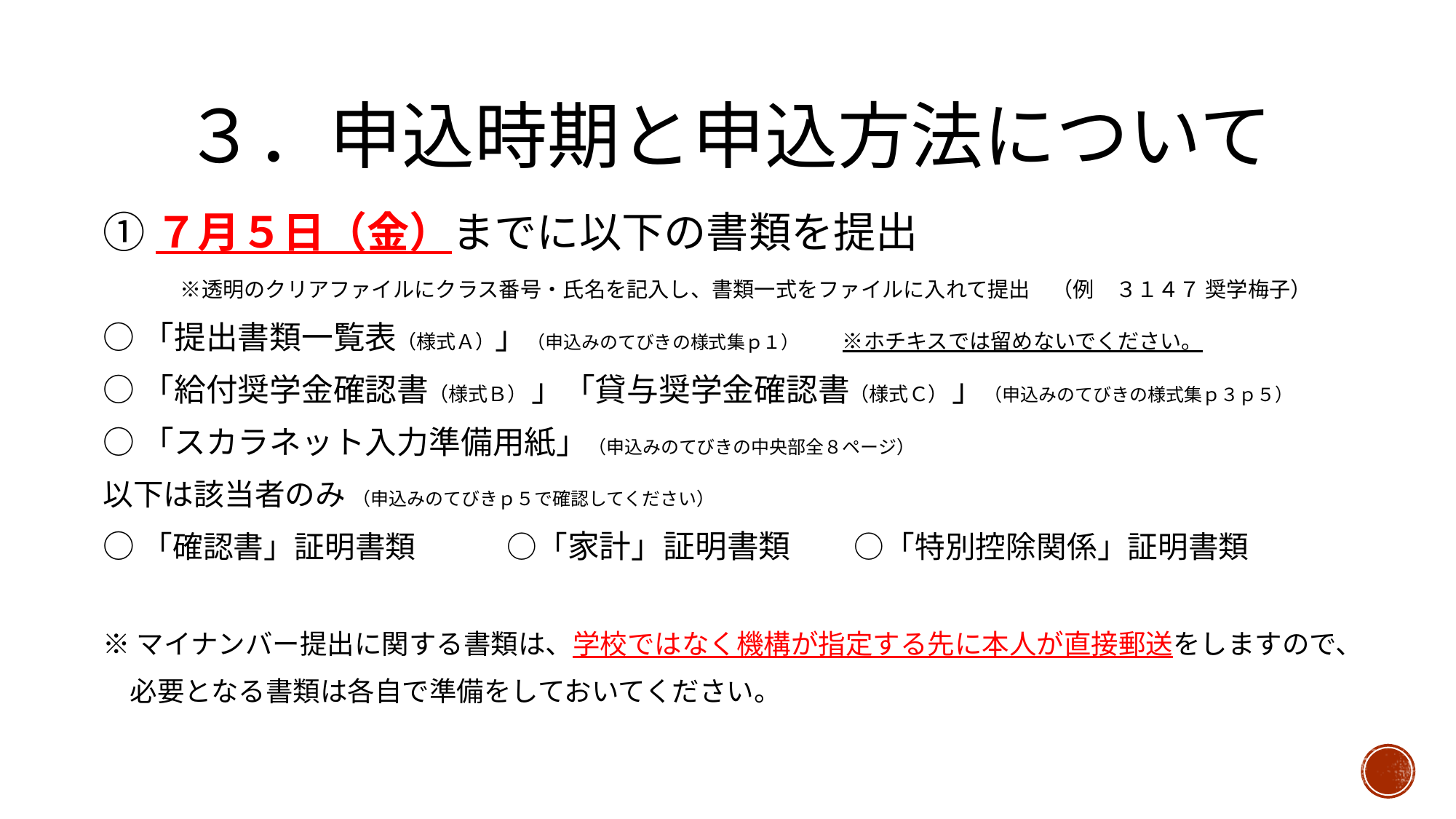

# ３．申込時期と申込方法について
①７月５日（金）までに以下の書類を提出
　　　※透明のクリアファイルにクラス番号・氏名を記入し、書類一式をファイルに入れて提出　（例　３１４７ 奨学梅子）
○「提出書類一覧表（様式Ａ）」（申込みのてびきの様式集ｐ１）　　※ホチキスでは留めないでください。
○「給付奨学金確認書（様式Ｂ） 」「貸与奨学金確認書（様式Ｃ） 」（申込みのてびきの様式集ｐ３ｐ５）
○「スカラネット入力準備用紙」（申込みのてびきの中央部全８ページ）
以下は該当者のみ （申込みのてびきｐ５で確認してください）
○「確認書」証明書類　　　○「家計」証明書類　　○「特別控除関係」証明書類

※マイナンバー提出に関する書類は、学校ではなく機構が指定する先に本人が直接郵送をしますので、
　必要となる書類は各自で準備をしておいてください。